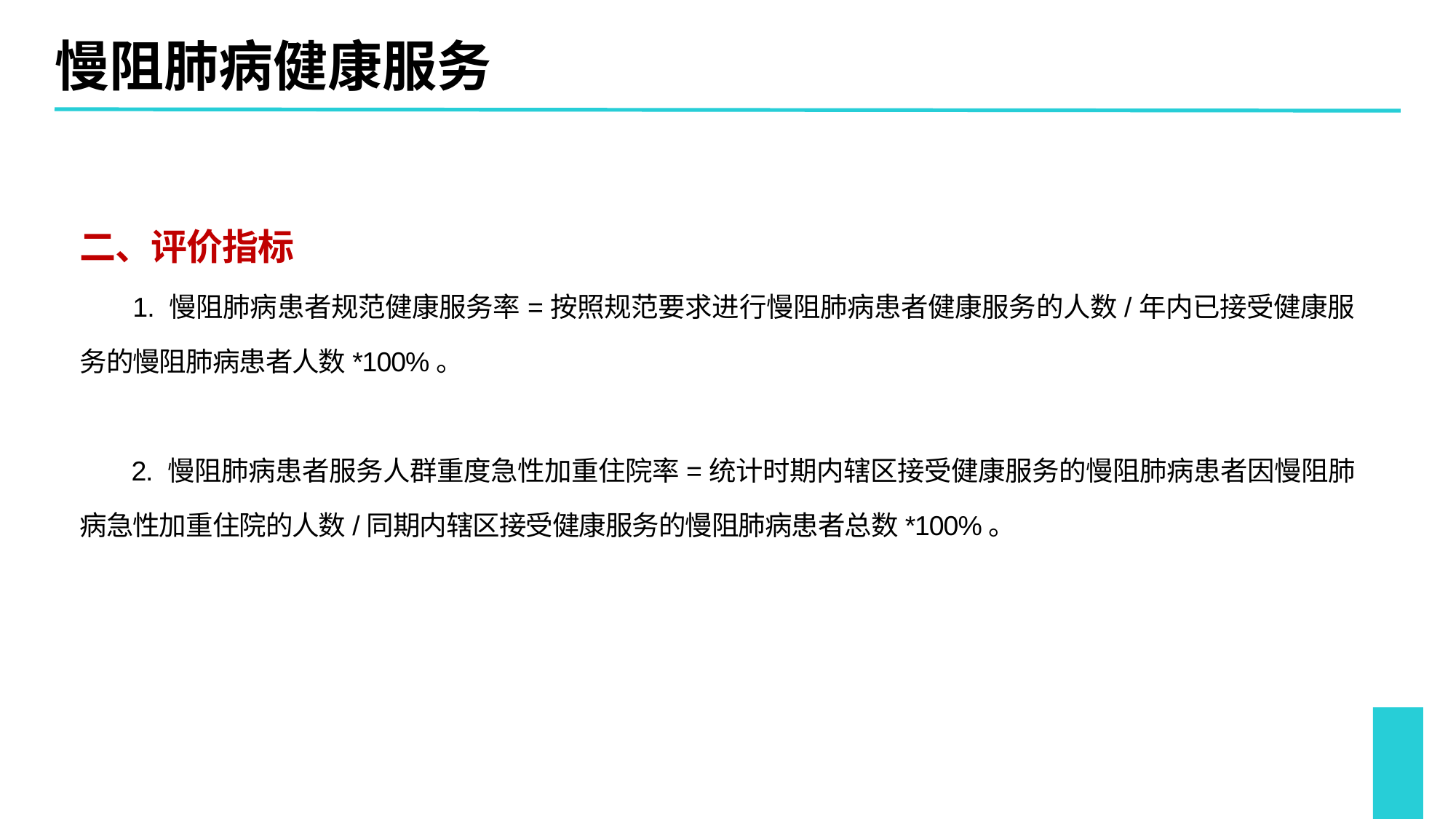

慢阻肺病健康服务
二、评价指标
       1. 慢阻肺病患者规范健康服务率=按照规范要求进行慢阻肺病患者健康服务的人数/年内已接受健康服务的慢阻肺病患者人数*100%。

       2. 慢阻肺病患者服务人群重度急性加重住院率=统计时期内辖区接受健康服务的慢阻肺病患者因慢阻肺病急性加重住院的人数/同期内辖区接受健康服务的慢阻肺病患者总数*100%。